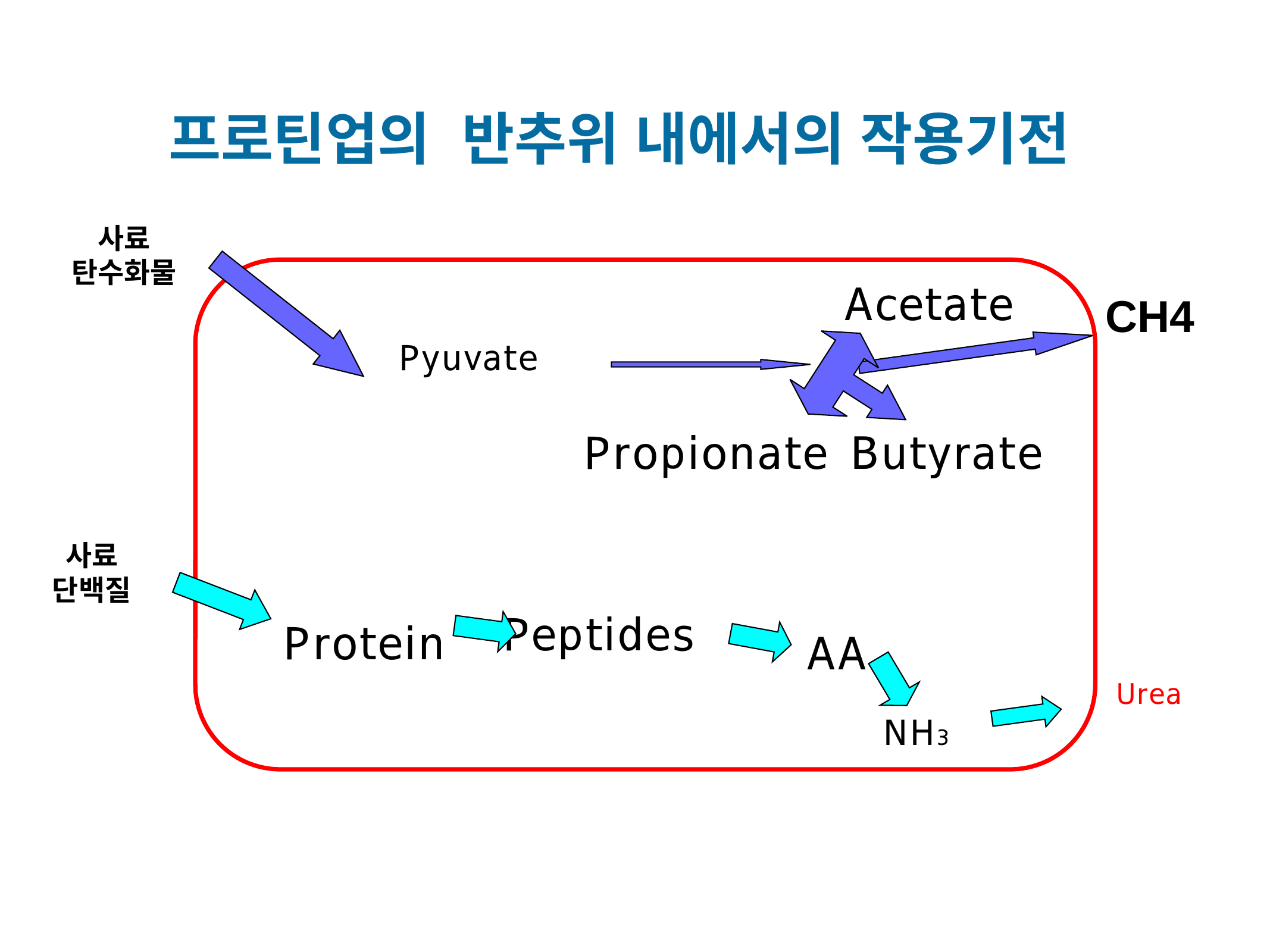

프로틴업의  반추위 내에서의 작용기전
사료
탄수화물

Acetate
 CH4

Pyuvate

Propionate
Butyrate
사료
단백질

Peptides
Protein

AA

Urea

NH3